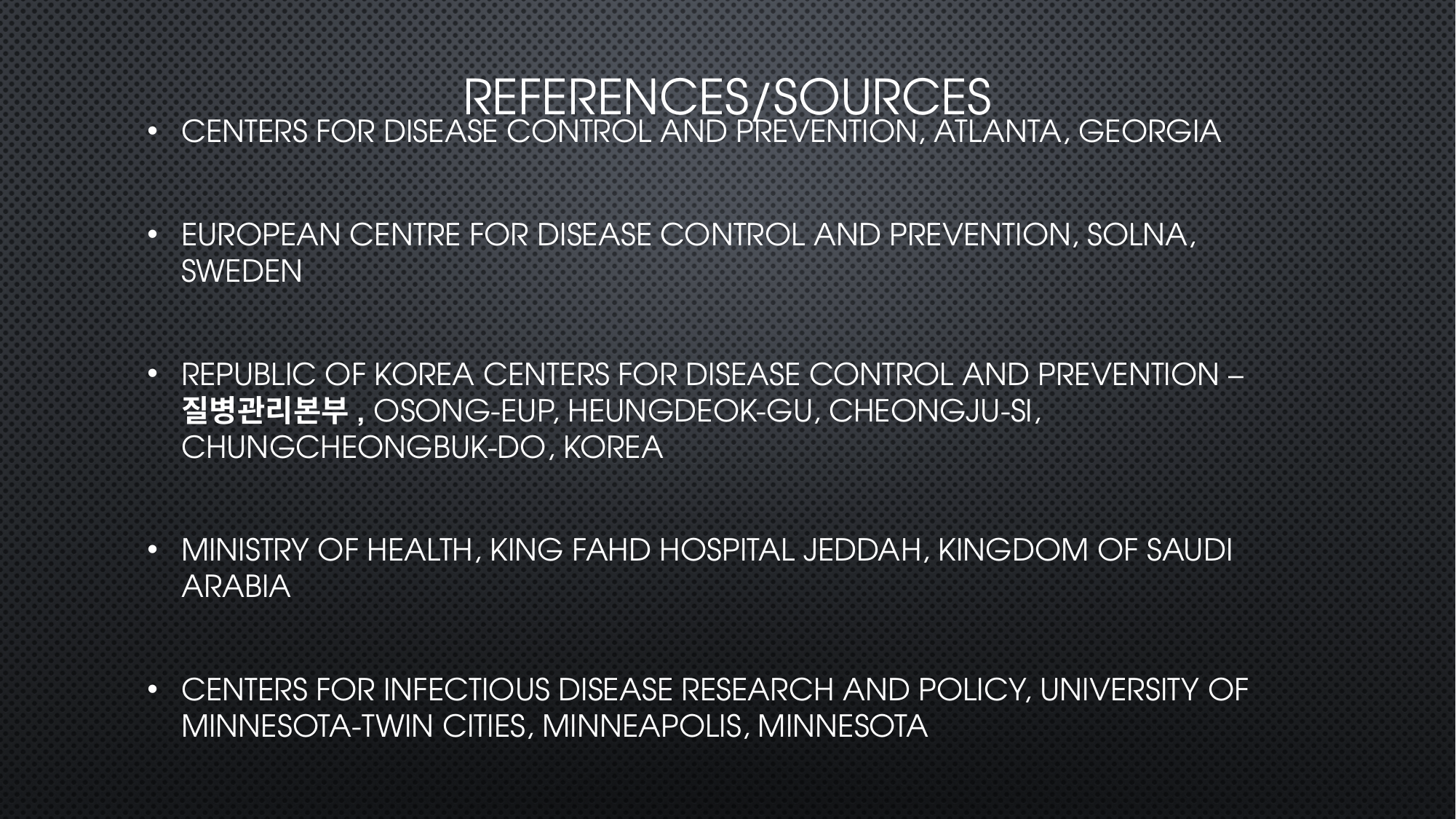

# References/sources
Centers for disease control and prevention, Atlanta, Georgia

European Centre for Disease Control and Prevention, solna, sweden

Republic of Korea Centers for Disease Control and Prevention – 질병관리본부, Osong-eup, Heungdeok-gu, Cheongju-si, Chungcheongbuk-do, Korea

Ministry of Health, King Fahd Hospital Jeddah, Kingdom of Saudi Arabia

Centers for infectious Disease Research and Policy, University of Minnesota-Twin Cities, Minneapolis, Minnesota